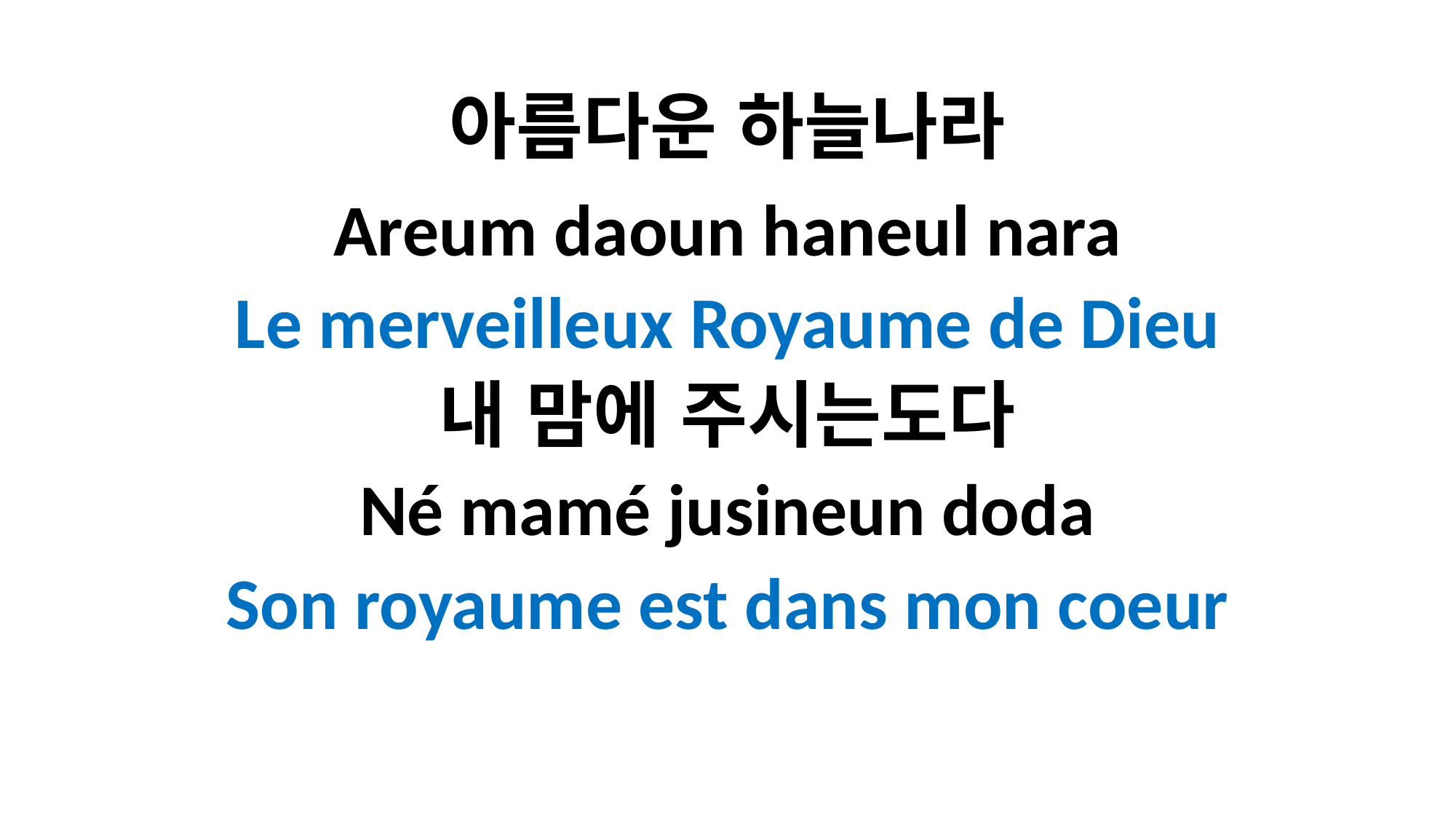

아름다운 하늘나라
Areum daoun haneul nara
Le merveilleux Royaume de Dieu
내 맘에 주시는도다
Né mamé jusineun doda
Son royaume est dans mon coeur